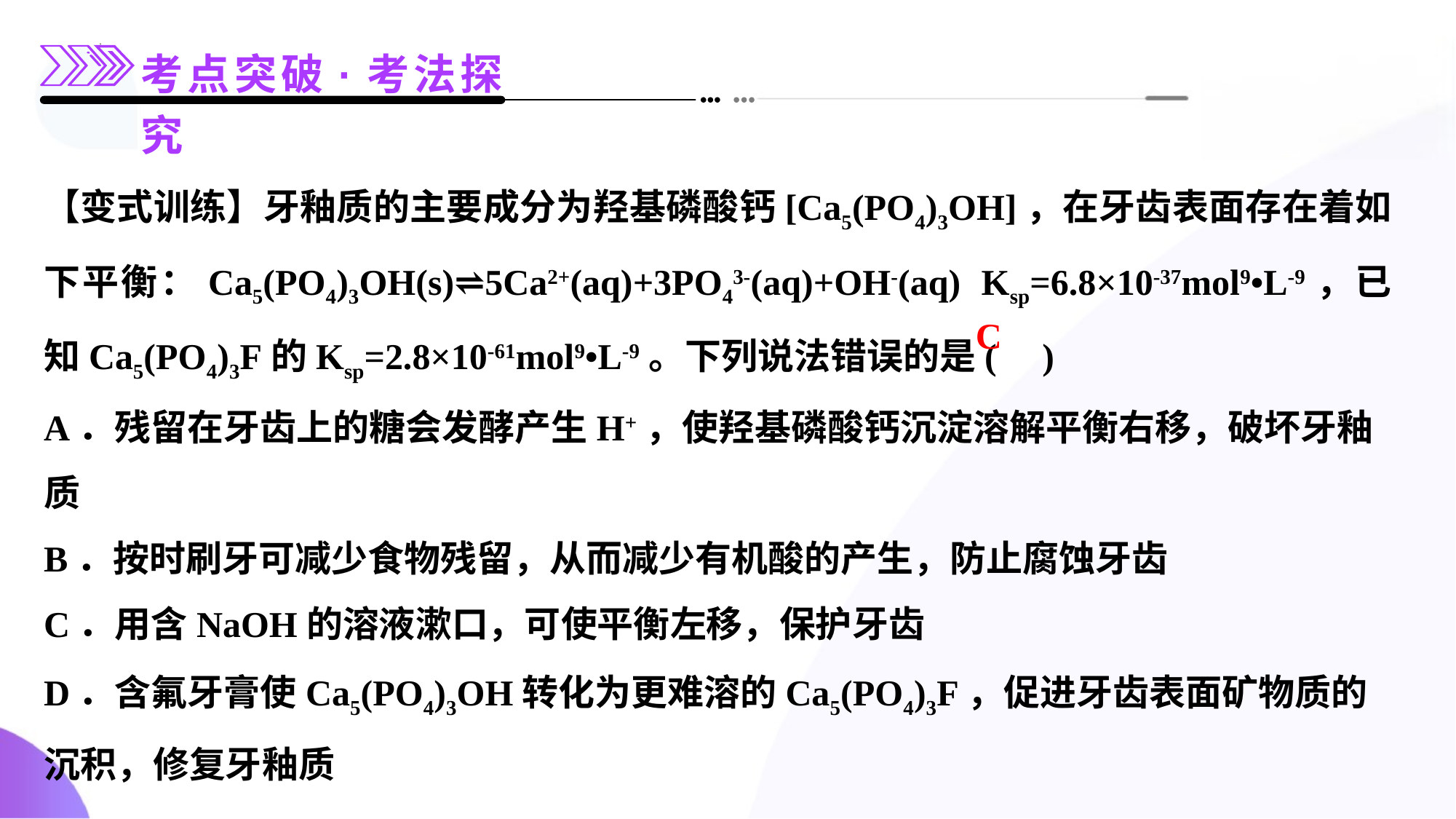

【变式训练】牙釉质的主要成分为羟基磷酸钙[Ca5(PO4)3OH]，在牙齿表面存在着如下平衡：Ca5(PO4)3OH(s)⇌5Ca2+(aq)+3PO43-(aq)+OH-(aq)  Ksp=6.8×10-37mol9•L-9，已知Ca5(PO4)3F的Ksp=2.8×10-61mol9•L-9。下列说法错误的是(     )
A．残留在牙齿上的糖会发酵产生H+，使羟基磷酸钙沉淀溶解平衡右移，破坏牙釉质
B．按时刷牙可减少食物残留，从而减少有机酸的产生，防止腐蚀牙齿
C．用含NaOH的溶液漱口，可使平衡左移，保护牙齿
D．含氟牙膏使Ca5(PO4)3OH转化为更难溶的Ca5(PO4)3F，促进牙齿表面矿物质的沉积，修复牙釉质
C